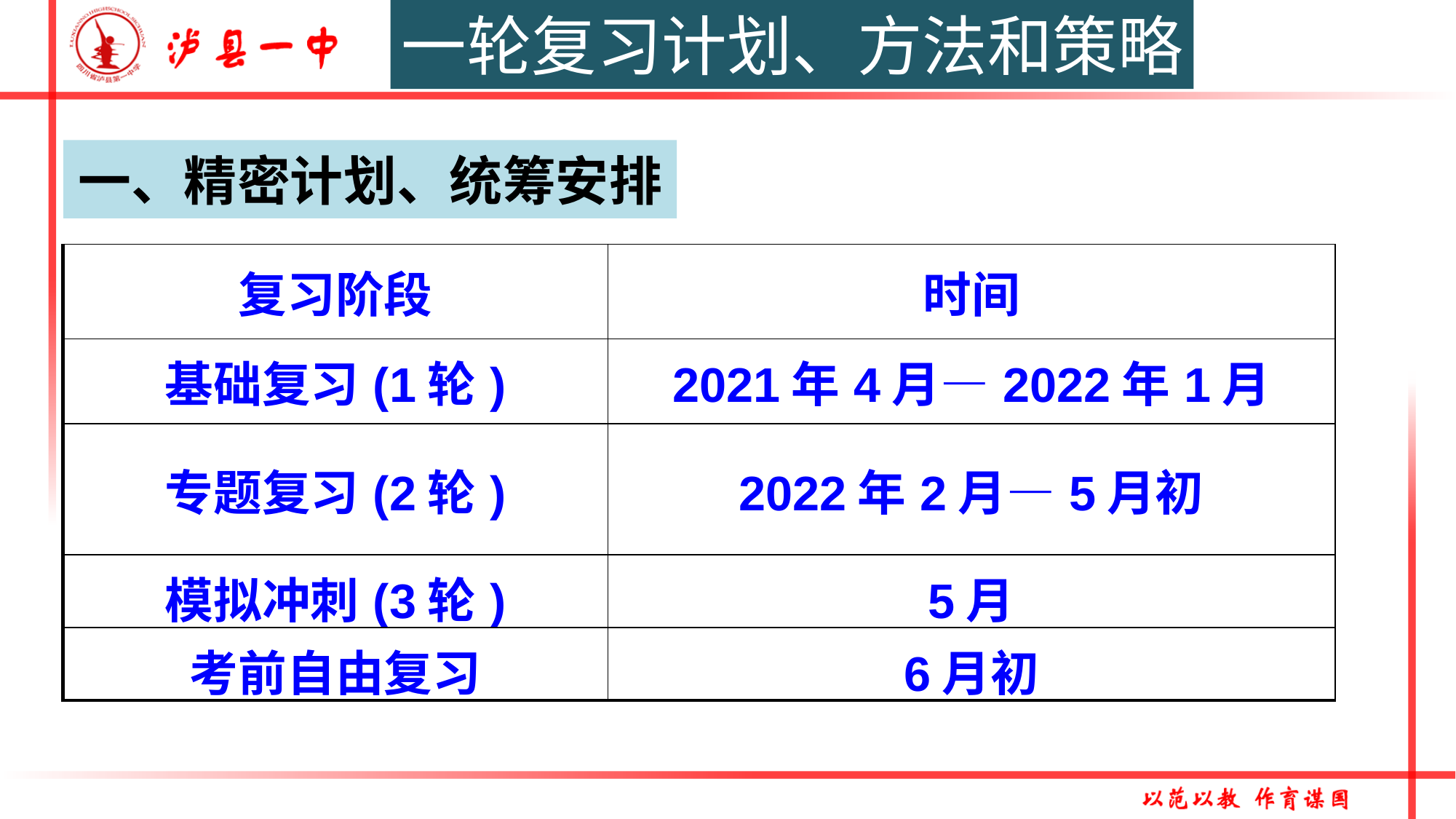

一轮复习计划、方法和策略
一、精密计划、统筹安排
| 复习阶段 | 时间 |
| --- | --- |
| 基础复习(1轮) | 2021年4月—2022年1月 |
| 专题复习(2轮) | 2022年2月—5月初 |
| 模拟冲刺(3轮) | 5月 |
| 考前自由复习 | 6月初 |